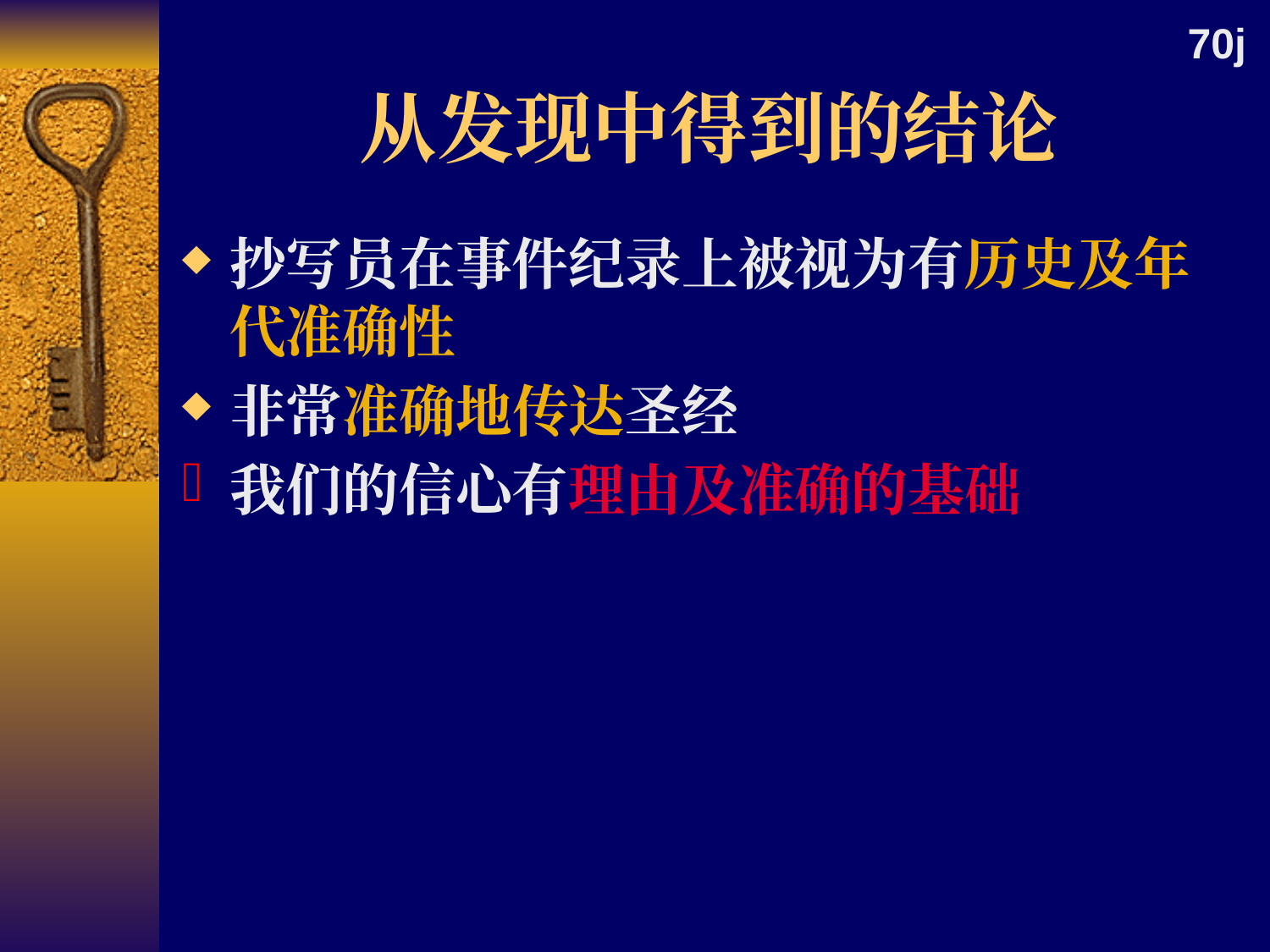

70j
# 从发现中得到的结论
抄写员在事件纪录上被视为有历史及年代准确性
非常准确地传达圣经
我们的信心有理由及准确的基础